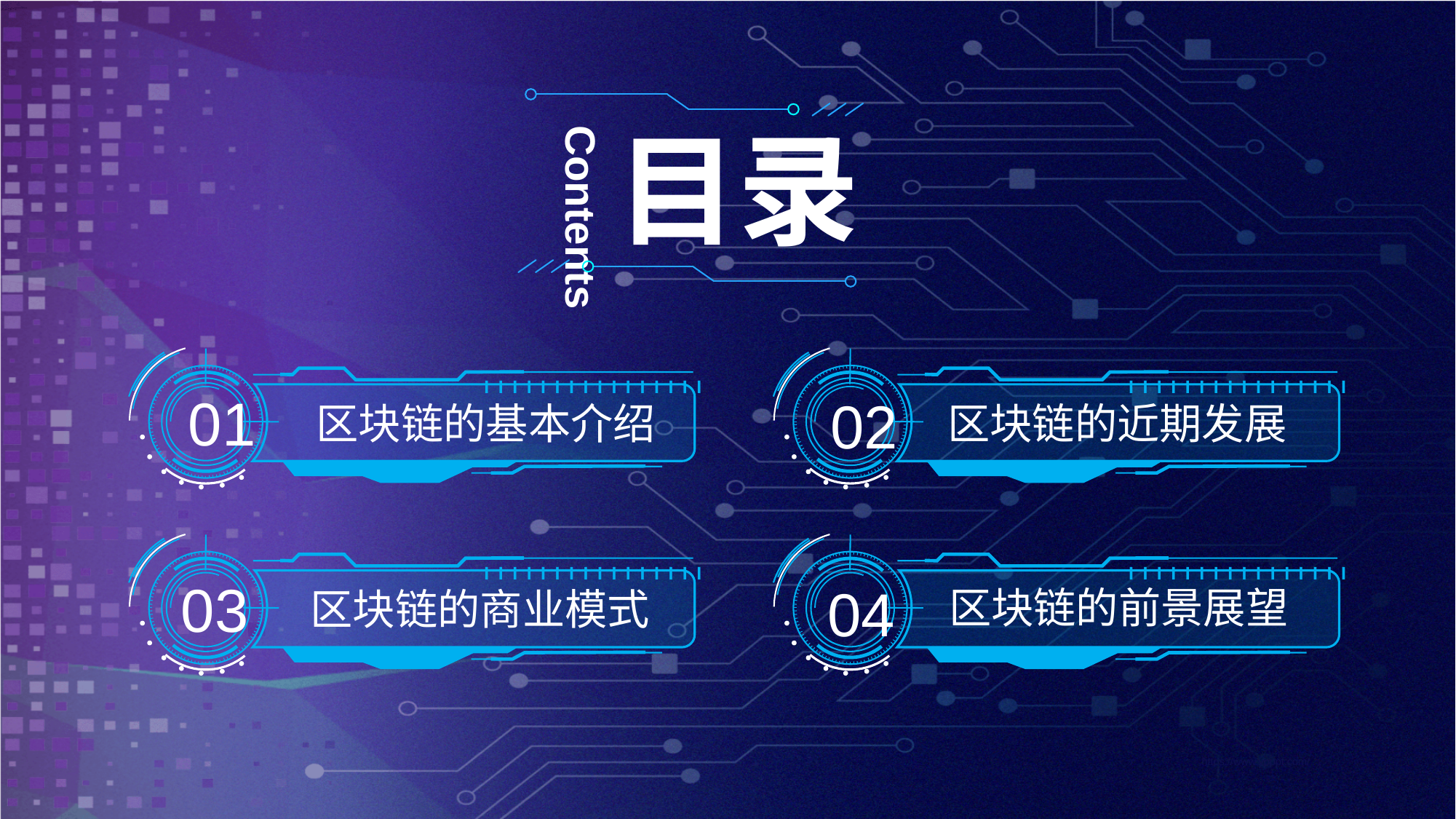

目录

Contents

IIIIIIIIIIIIIIII

01
区块链的基本介绍

IIIIIIIIIIIIIIII

02
区块链的近期发展

IIIIIIIIIIIIIIII

03
区块链的商业模式

IIIIIIIIIIIIIIII

04
区块链的前景展望
https://www.ypppt.com/